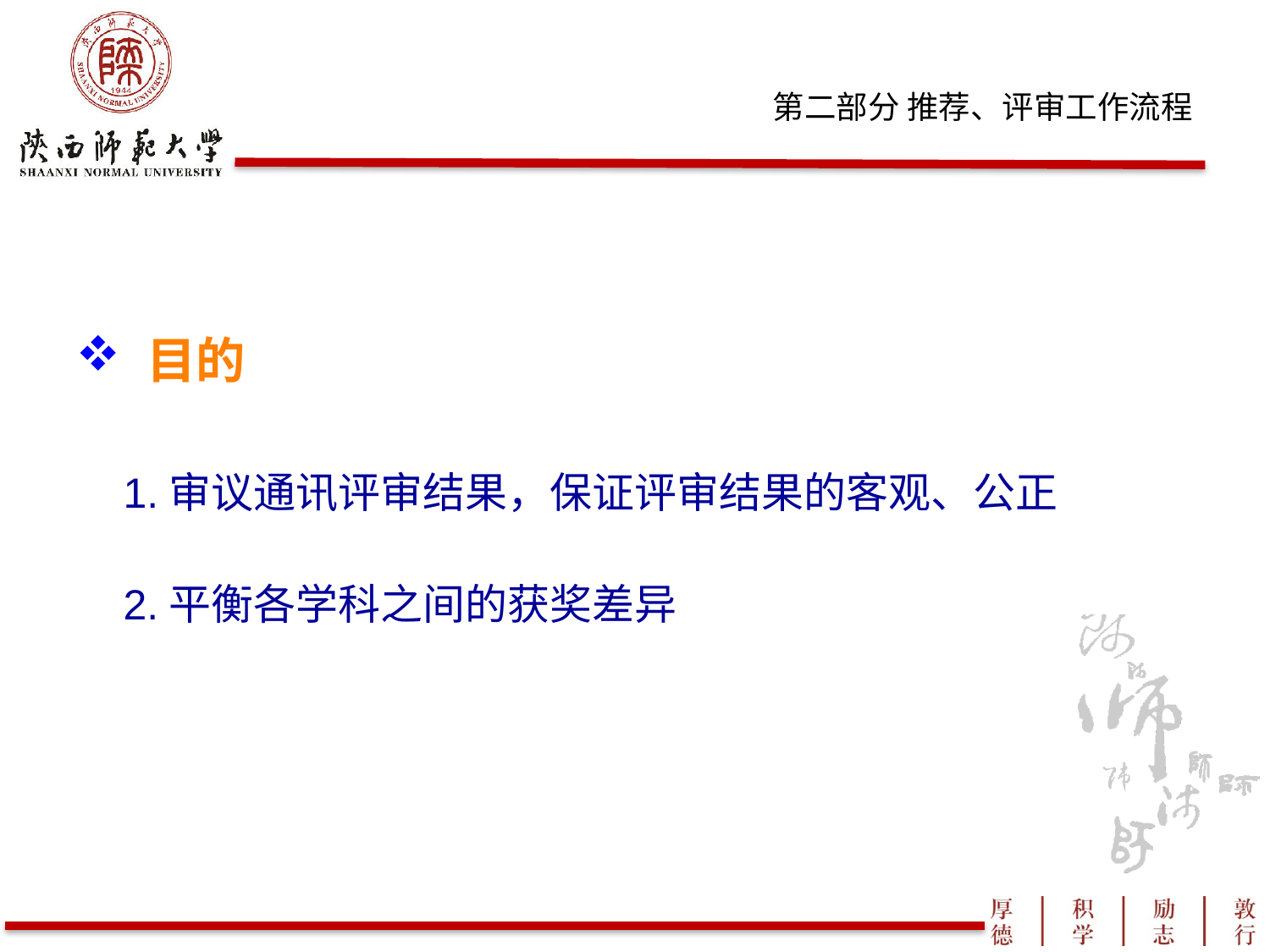

目的

    1.审议通讯评审结果，保证评审结果的客观、公正

    2.平衡各学科之间的获奖差异